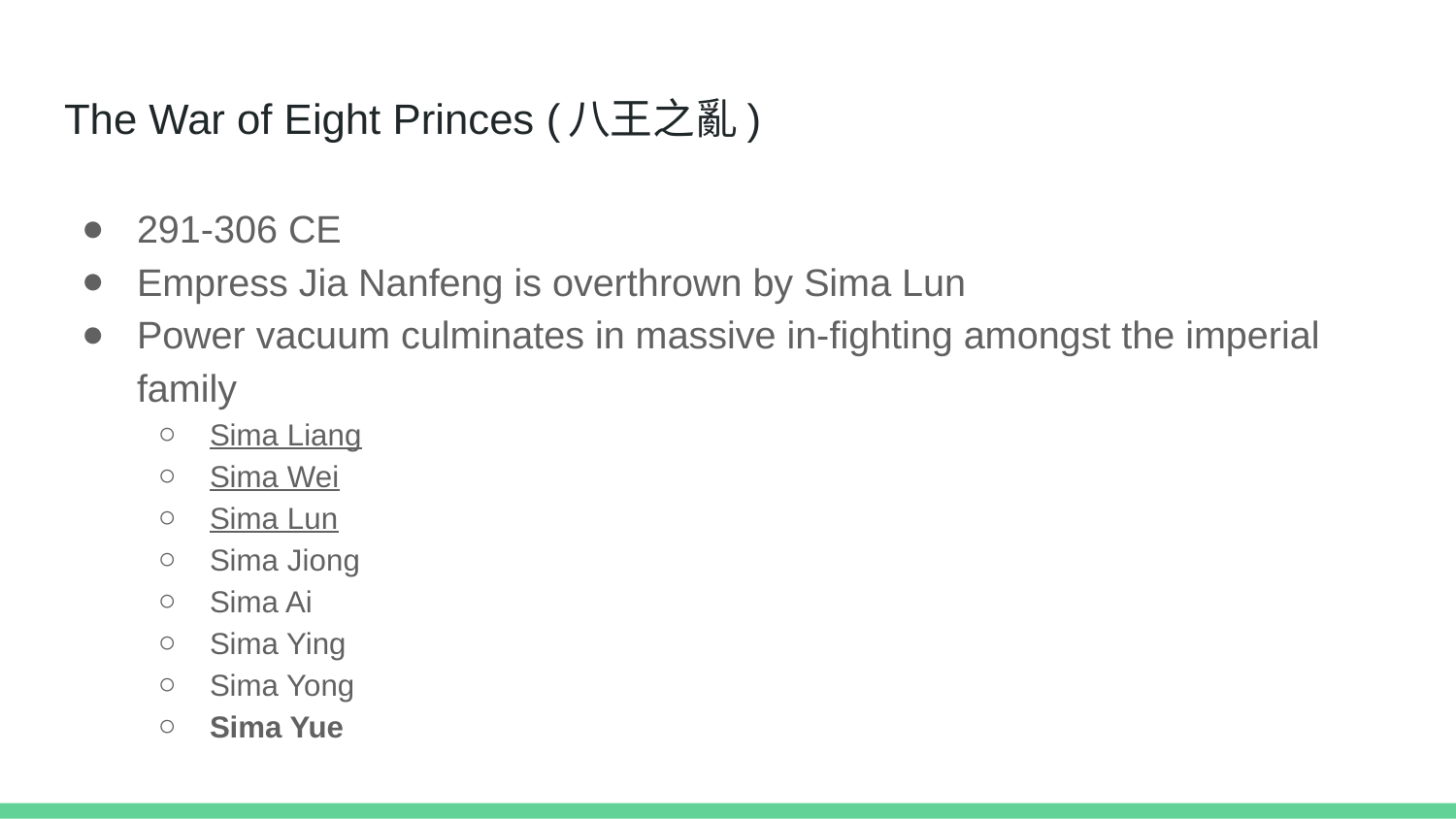

# The War of Eight Princes (八王之亂)
291-306 CE
Empress Jia Nanfeng is overthrown by Sima Lun
Power vacuum culminates in massive in-fighting amongst the imperial family
Sima Liang
Sima Wei
Sima Lun
Sima Jiong
Sima Ai
Sima Ying
Sima Yong
Sima Yue